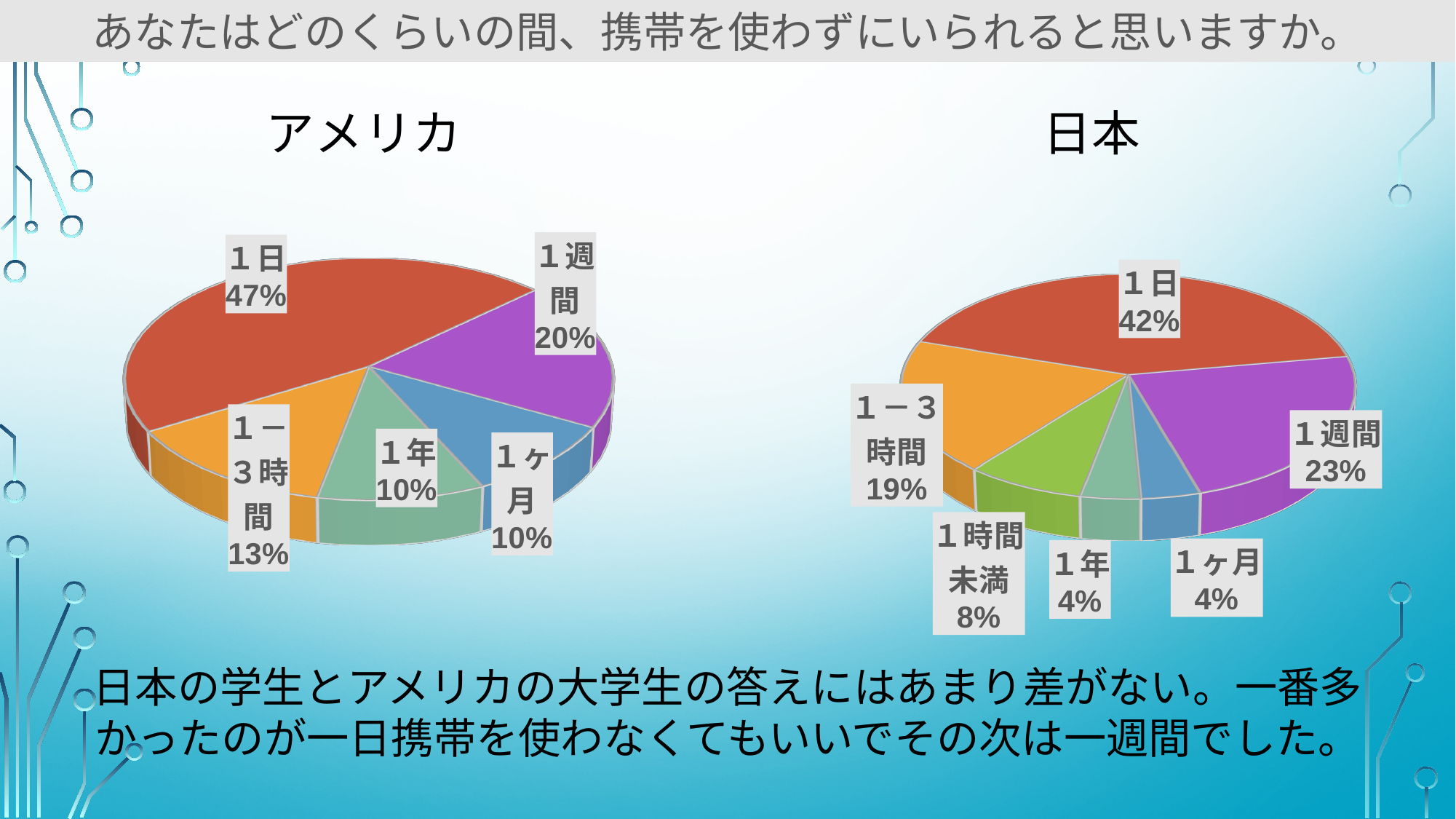

あなたはどのくらいの間、携帯を使わずにいられると思いますか。

[unsupported chart]

[unsupported chart]

日本の学生とアメリカの大学生の答えにはあまり差がない。一番多かったのが一日携帯を使わなくてもいいでその次は一週間でした。